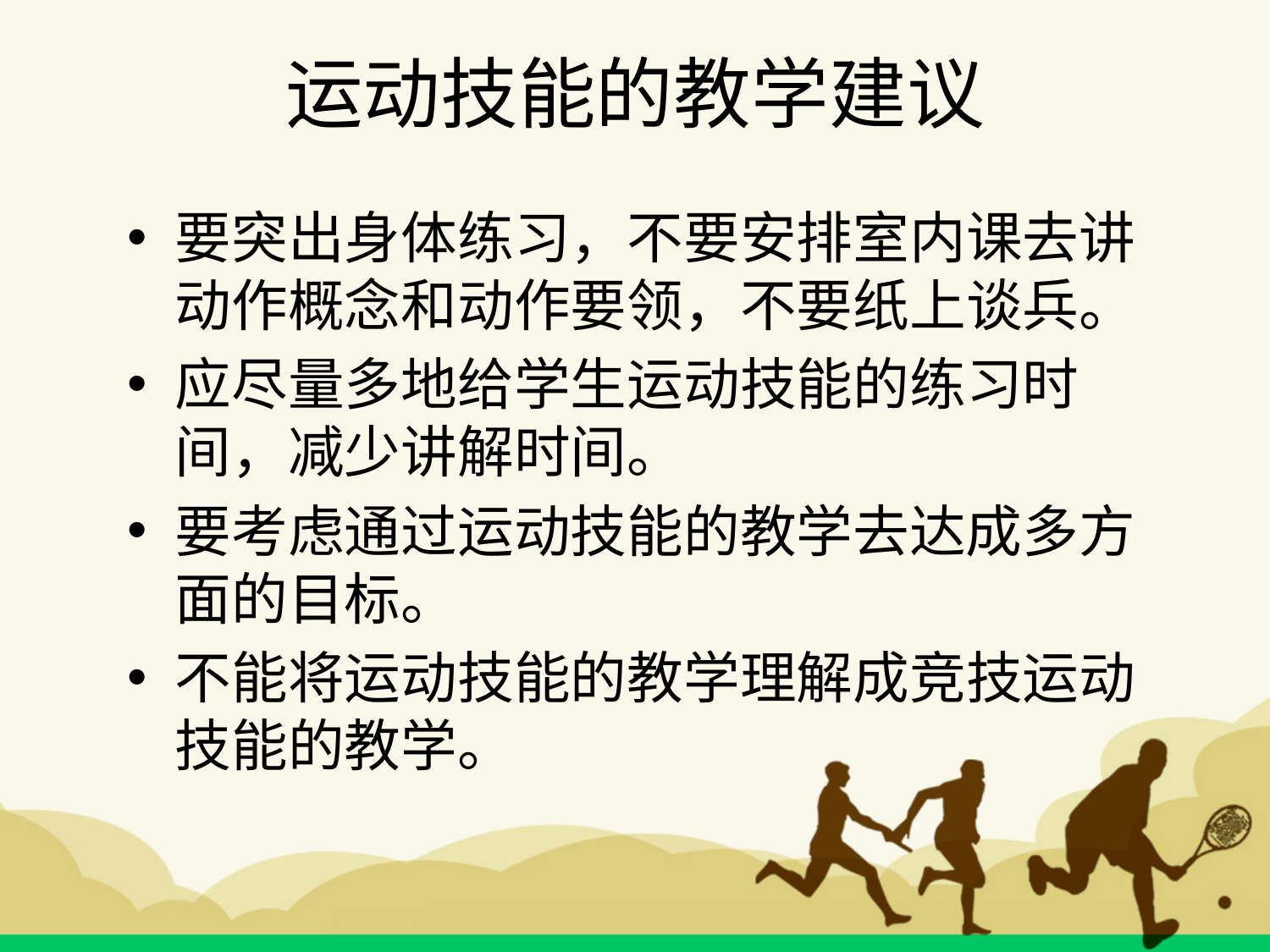

# 运动技能的教学建议
要突出身体练习，不要安排室内课去讲动作概念和动作要领，不要纸上谈兵。
应尽量多地给学生运动技能的练习时间，减少讲解时间。
要考虑通过运动技能的教学去达成多方面的目标。
不能将运动技能的教学理解成竞技运动技能的教学。